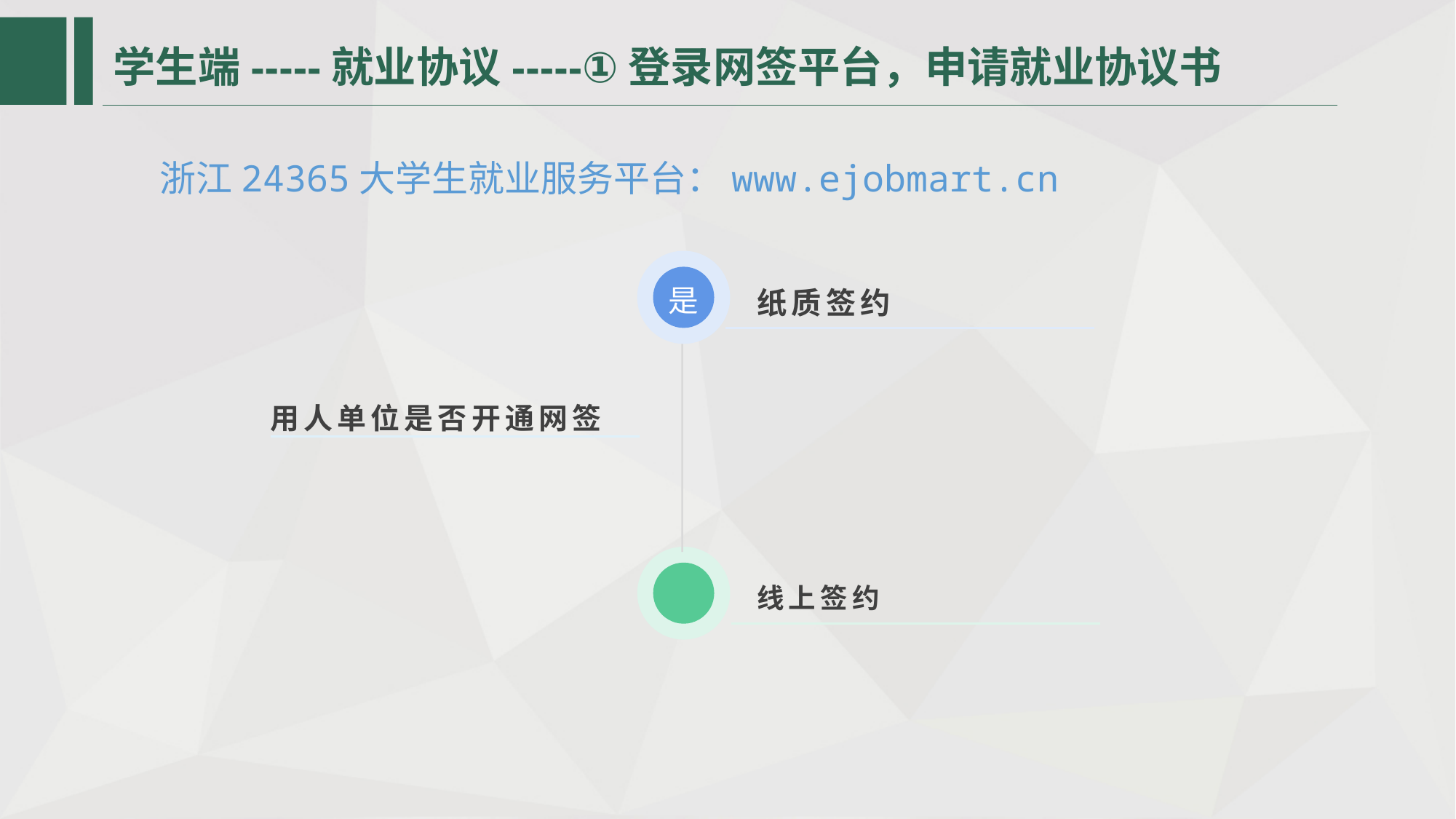

学生端-----就业协议-----①登录网签平台，申请就业协议书
浙江24365大学生就业服务平台：www.ejobmart.cn

是
纸质签约
用人单位是否开通网签

线上签约